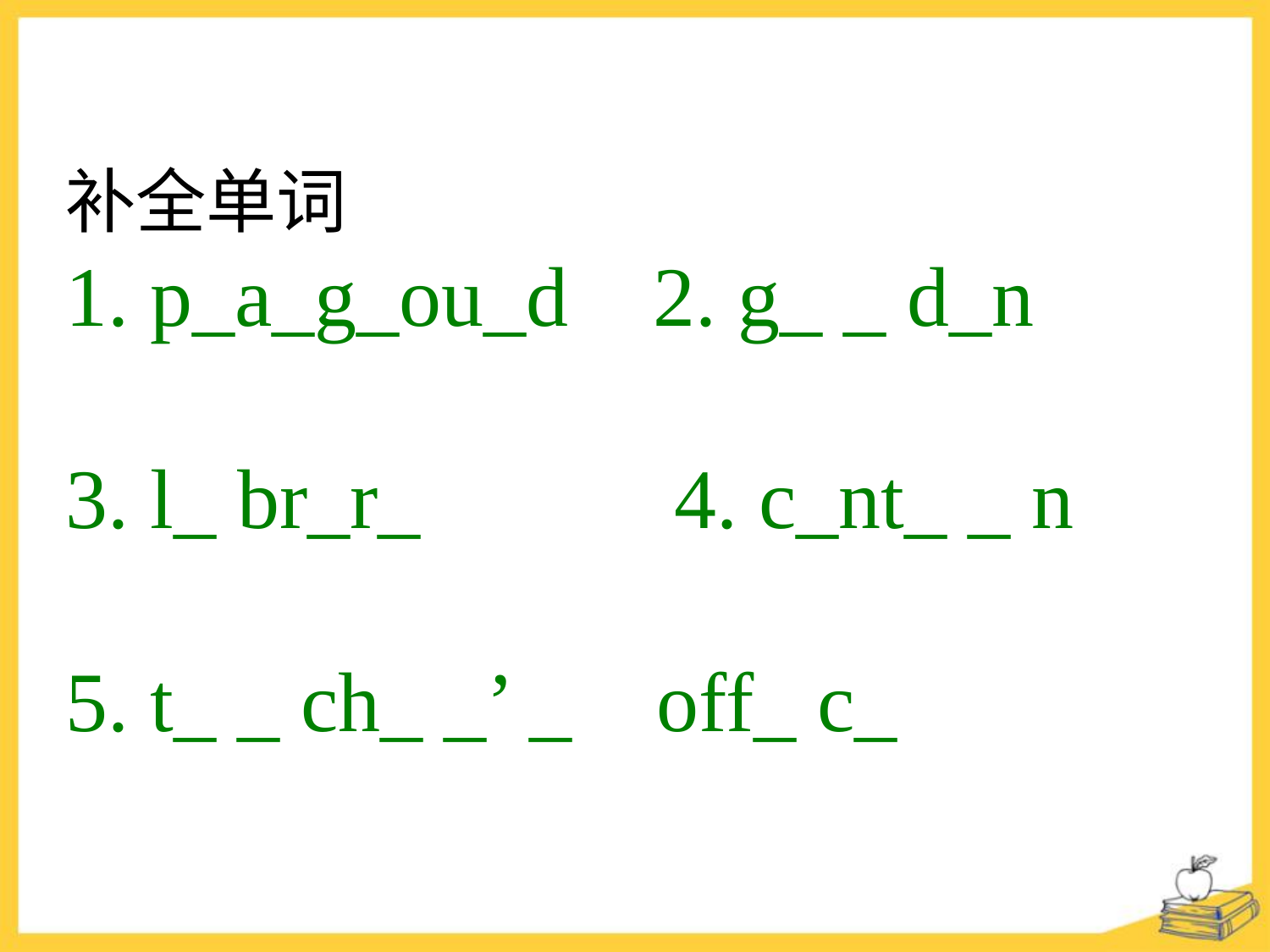

# 补全单词 1. p_a_g_ou_d    2. g_ _ d_n 3. l_ br_r_            4. c_nt_ _ n 5. t_ _ ch_ _’ _    off_ c_